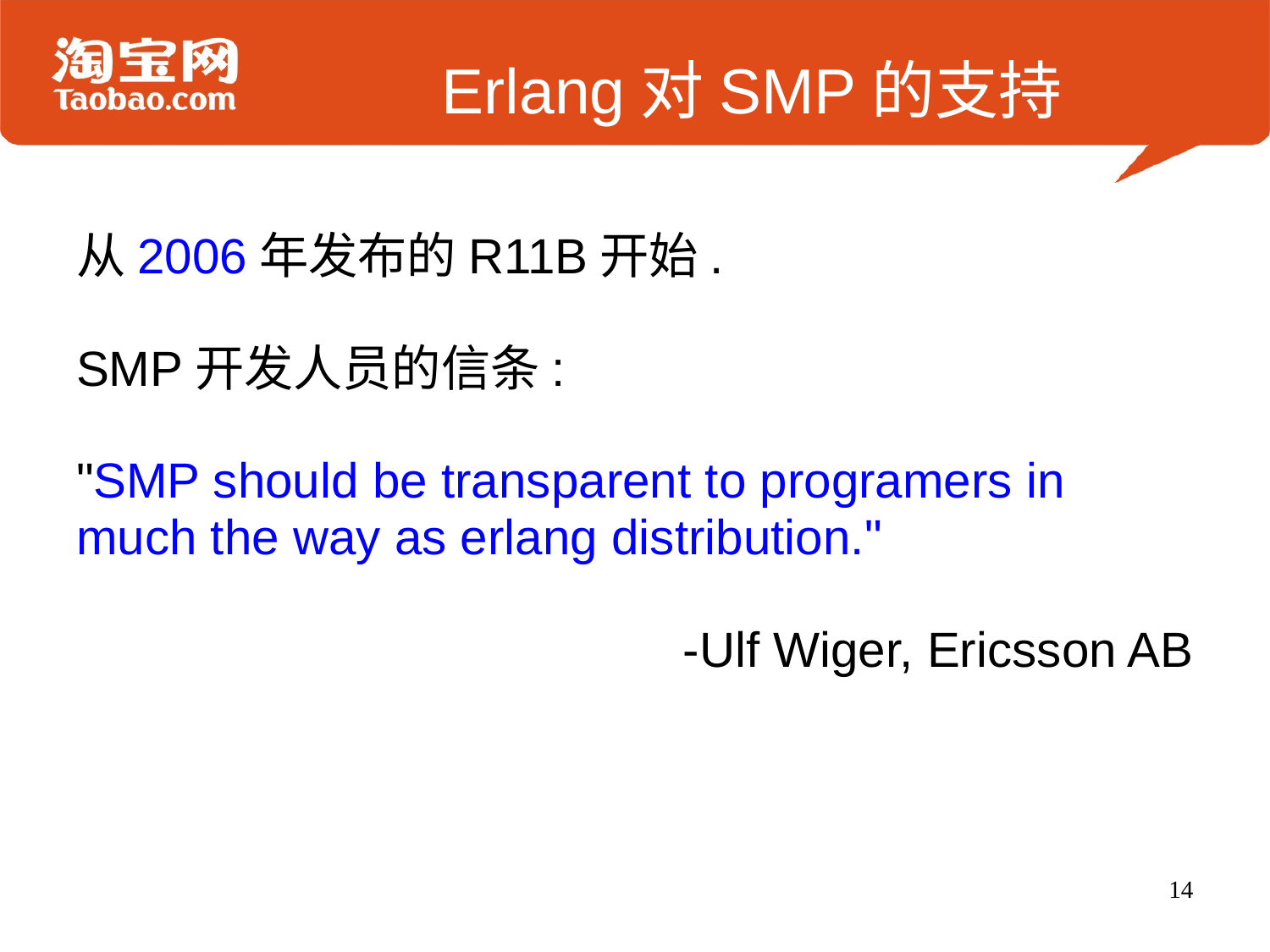

# Erlang对SMP的支持
从2006年发布的R11B开始.

SMP开发人员的信条:

"SMP should be transparent to programers in much the way as erlang distribution."

-Ulf Wiger, Ericsson AB

14